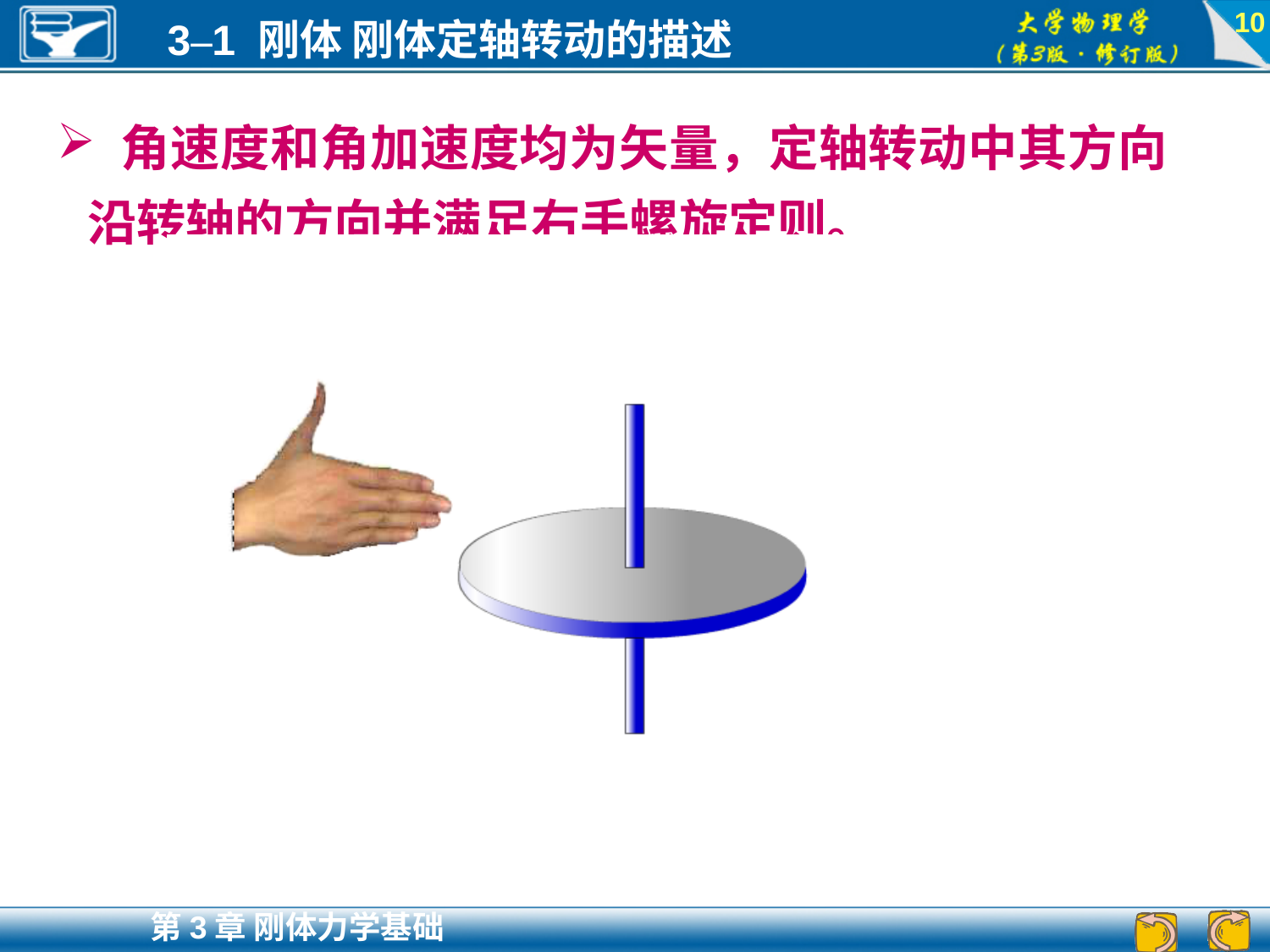

10
 角速度和角加速度均为矢量，定轴转动中其方向沿转轴的方向并满足右手螺旋定则。